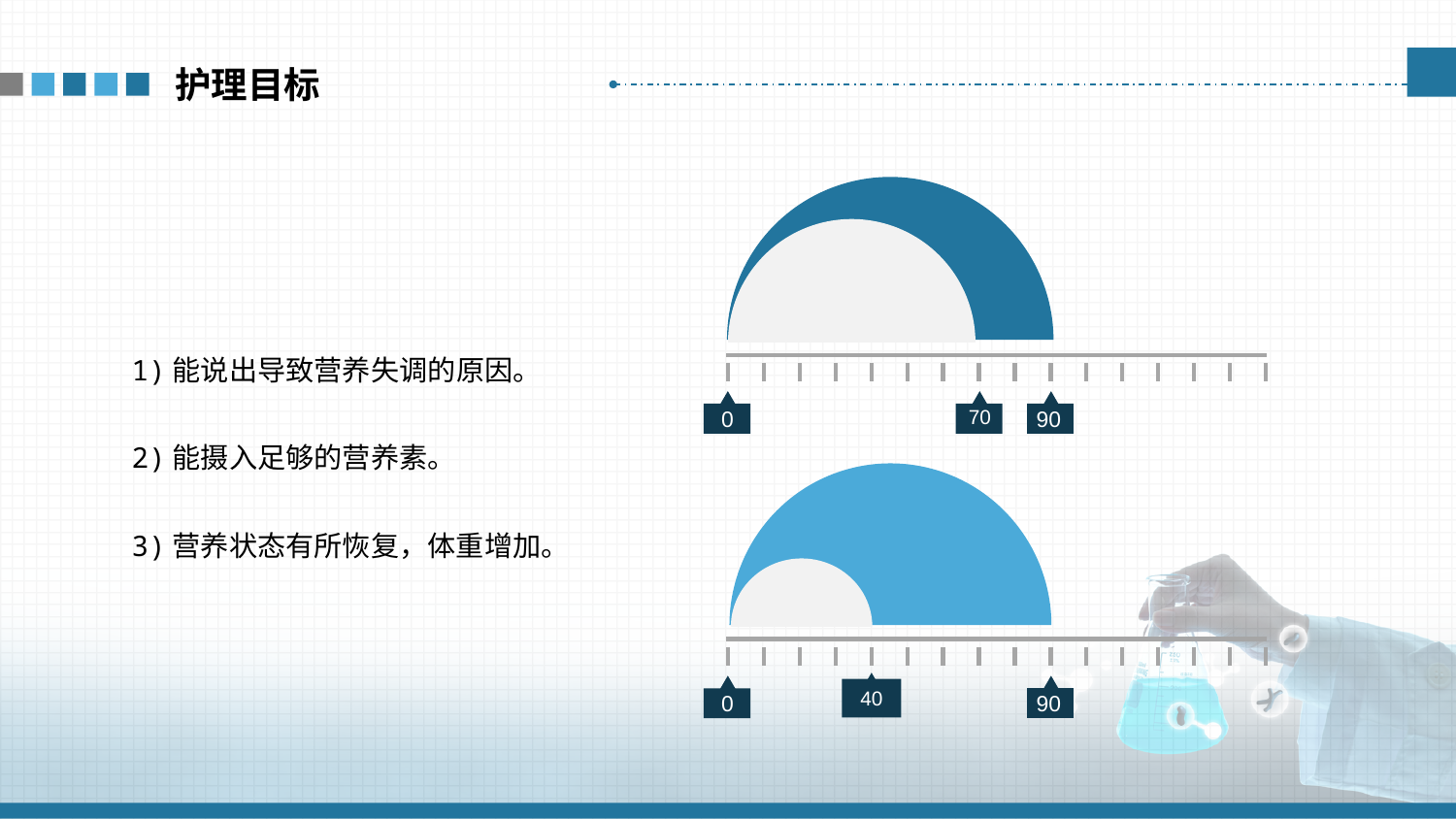

护理目标

1)能说出导致营养失调的原因。

2)能摄入足够的营养素。

3)营养状态有所恢复，体重增加。

0

70

90

40

0

90